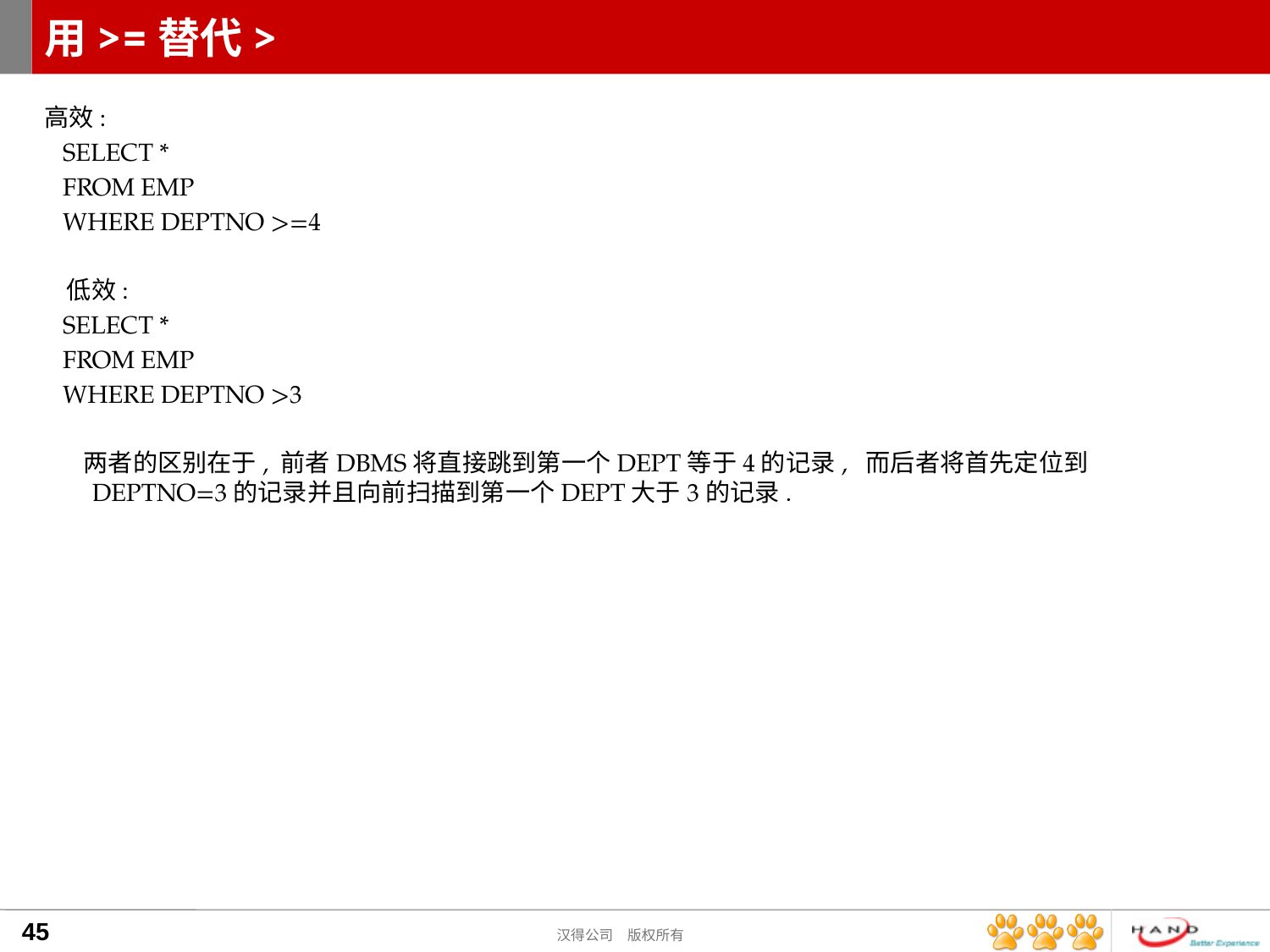

# 用>=替代>
高效:
   SELECT *
   FROM EMP
   WHERE DEPTNO >=4

   低效:
   SELECT *
   FROM EMP
   WHERE DEPTNO >3

      两者的区别在于, 前者DBMS将直接跳到第一个DEPT等于4的记录,  而后者将首先定位到DEPTNO=3的记录并且向前扫描到第一个DEPT大于3的记录.

45